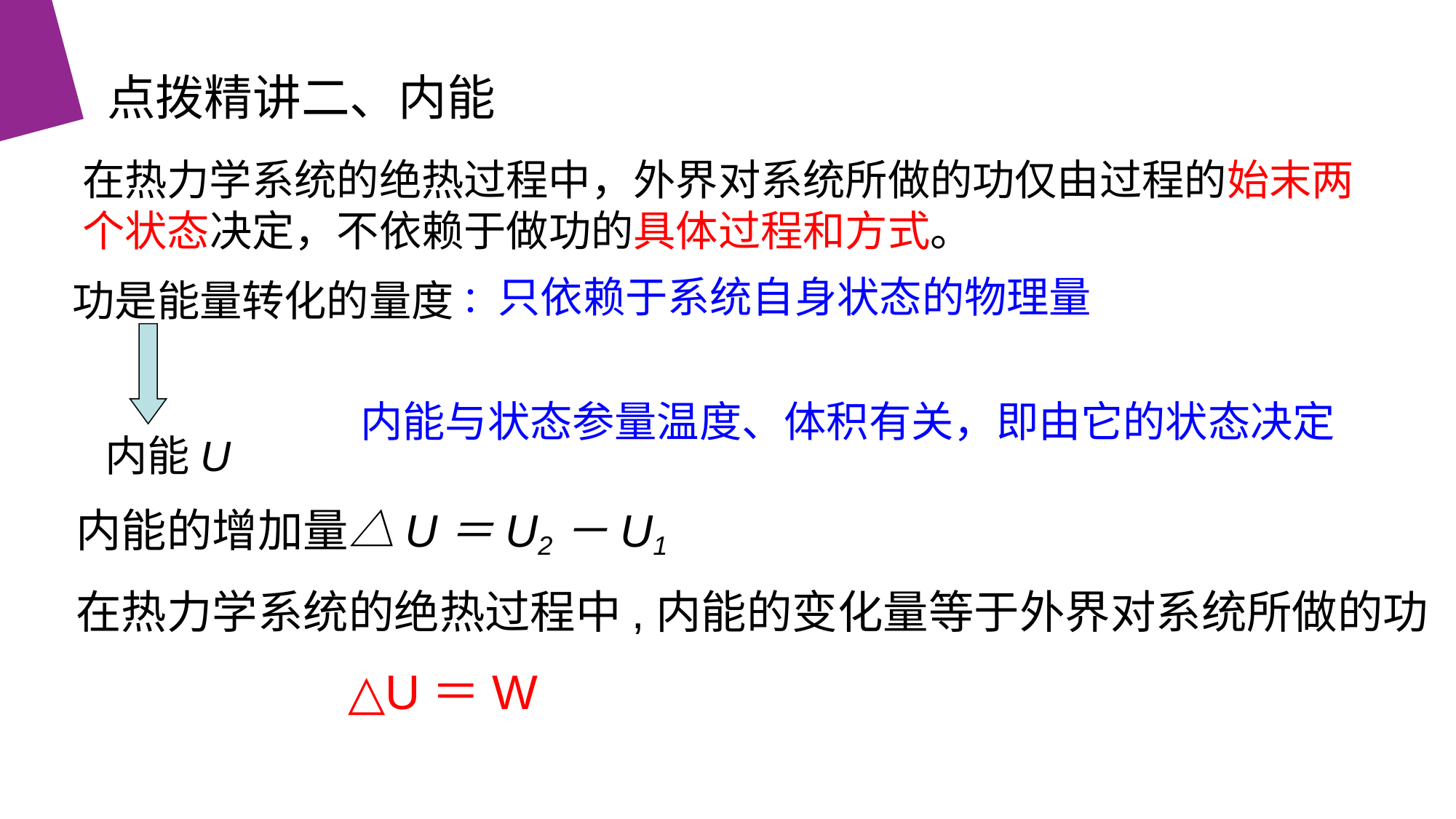

点拨精讲二、内能
在热力学系统的绝热过程中，外界对系统所做的功仅由过程的始末两个状态决定，不依赖于做功的具体过程和方式。
：只依赖于系统自身状态的物理量
功是能量转化的量度

    内能与状态参量温度、体积有关，即由它的状态决定
内能U
内能的增加量△U＝U2－U1
在热力学系统的绝热过程中,内能的变化量等于外界对系统所做的功
△U＝W